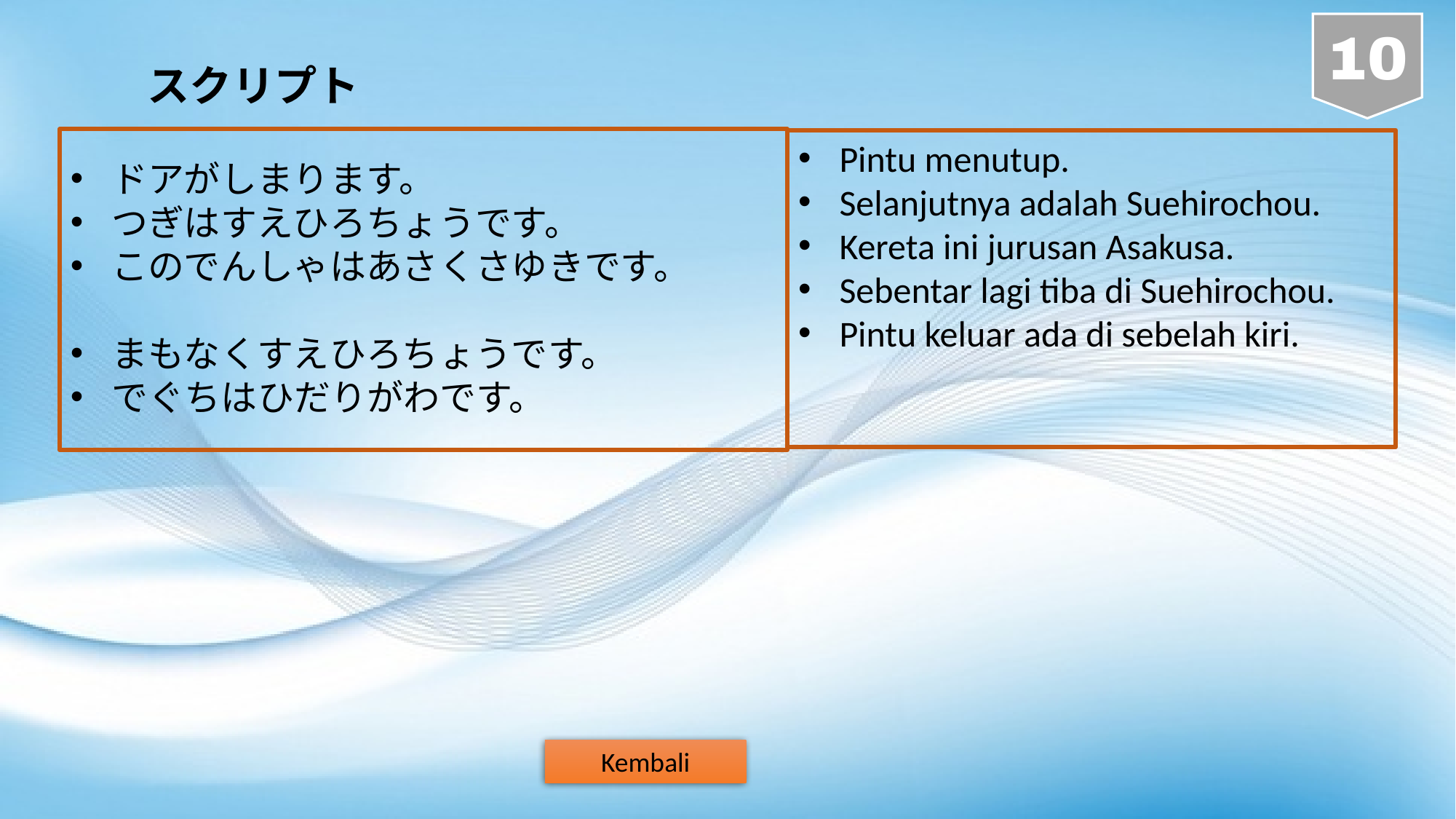

10
スクリプト

Pintu menutup.
Selanjutnya adalah Suehirochou.
Kereta ini jurusan Asakusa.
Sebentar lagi tiba di Suehirochou.
Pintu keluar ada di sebelah kiri.
ドアがしまります。
つぎはすえひろちょうです。
このでんしゃはあさくさゆきです。
まもなくすえひろちょうです。
でぐちはひだりがわです。

Kembali